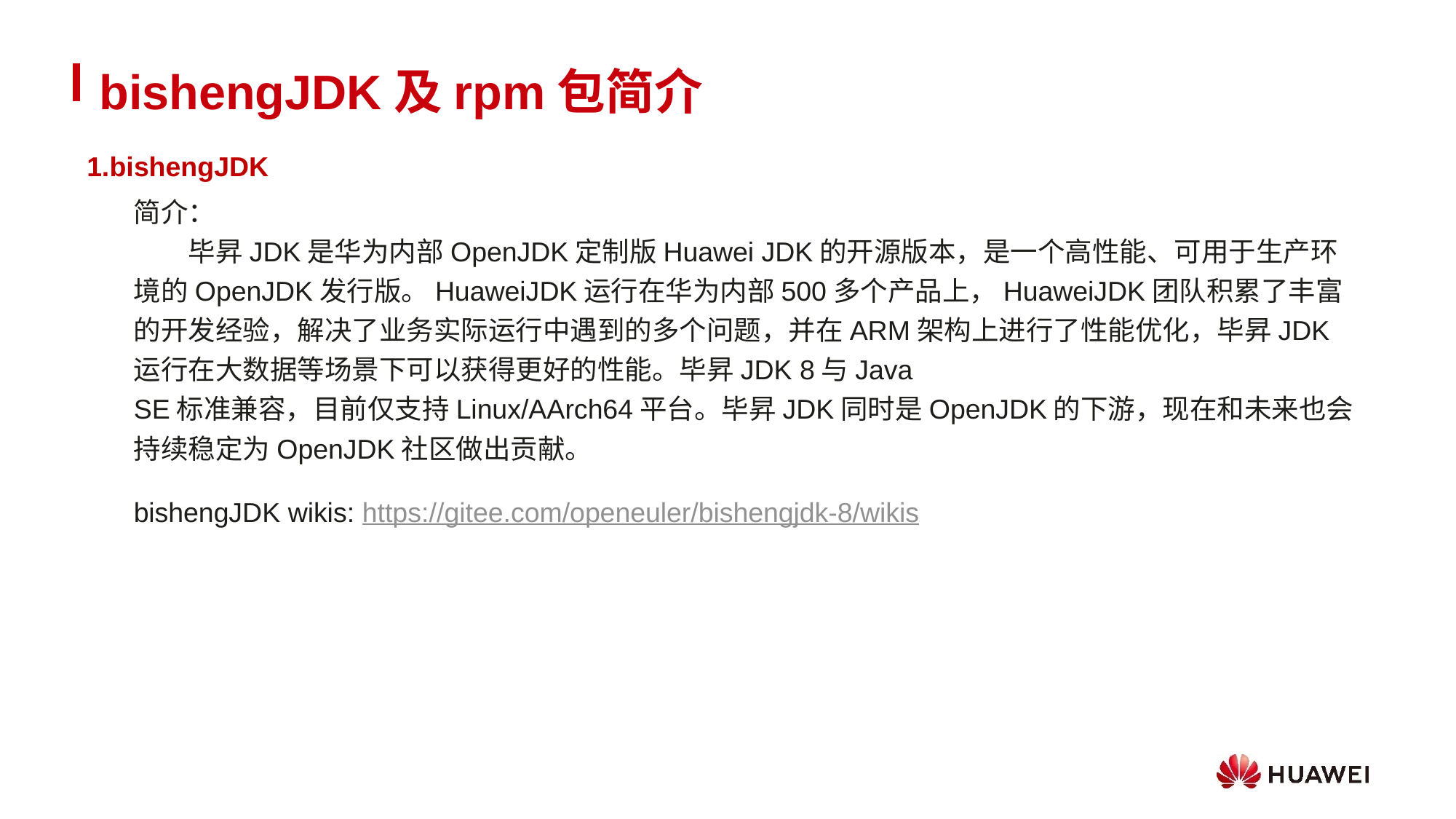

bishengJDK及rpm包简介
1.bishengJDK
简介：
毕昇JDK是华为内部OpenJDK定制版Huawei JDK的开源版本，是一个高性能、可用于生产环境的OpenJDK发行版。HuaweiJDK运行在华为内部500多个产品上，HuaweiJDK团队积累了丰富的开发经验，解决了业务实际运行中遇到的多个问题，并在ARM架构上进行了性能优化，毕昇JDK运行在大数据等场景下可以获得更好的性能。毕昇JDK 8与Java SE标准兼容，目前仅支持Linux/AArch64平台。毕昇JDK同时是OpenJDK的下游，现在和未来也会持续稳定为OpenJDK社区做出贡献。
bishengJDK wikis: https://gitee.com/openeuler/bishengjdk-8/wikis